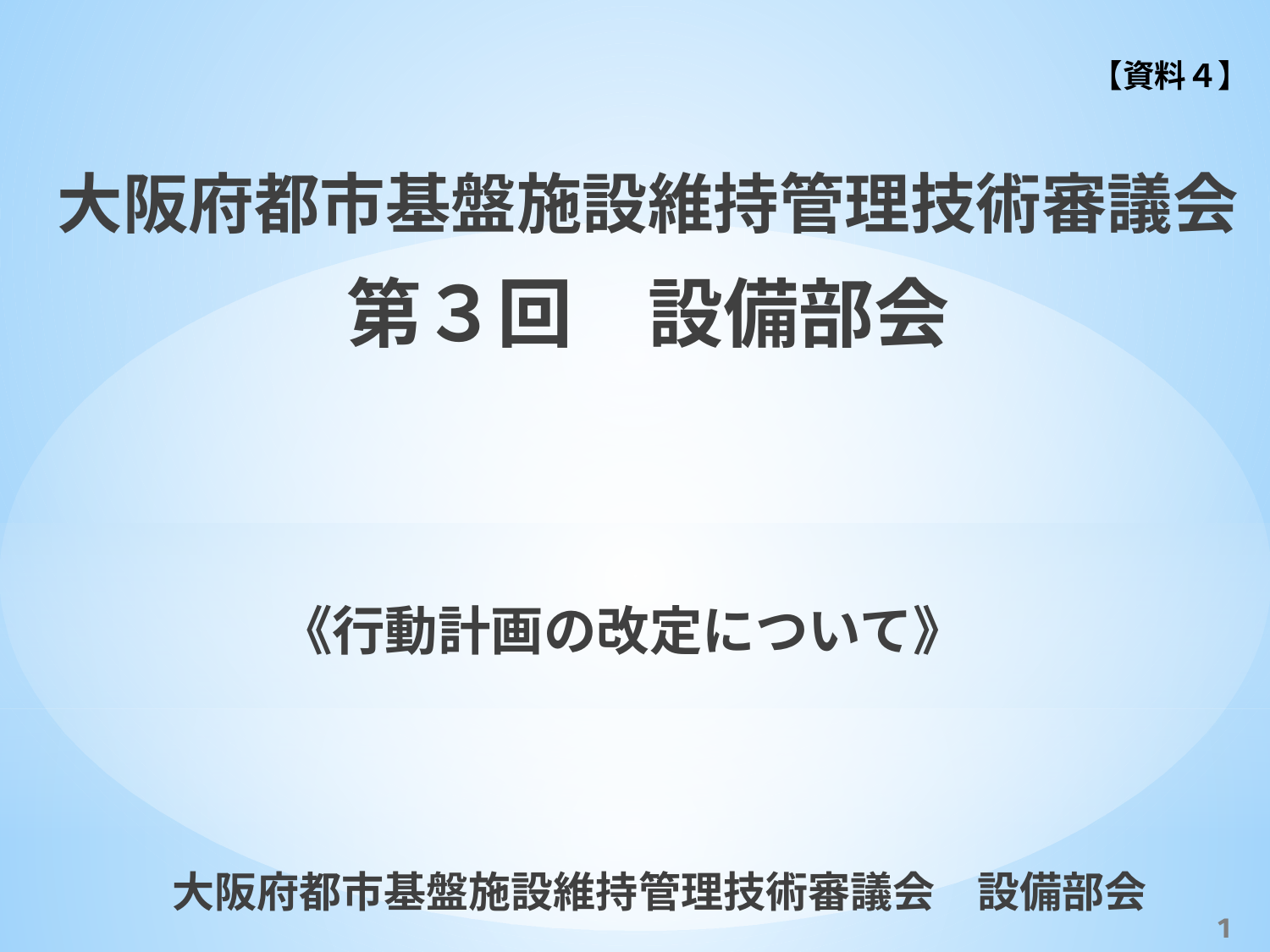

【資料４】
大阪府都市基盤施設維持管理技術審議会
第３回　設備部会
《行動計画の改定について》
　大阪府都市基盤施設維持管理技術審議会　設備部会
1